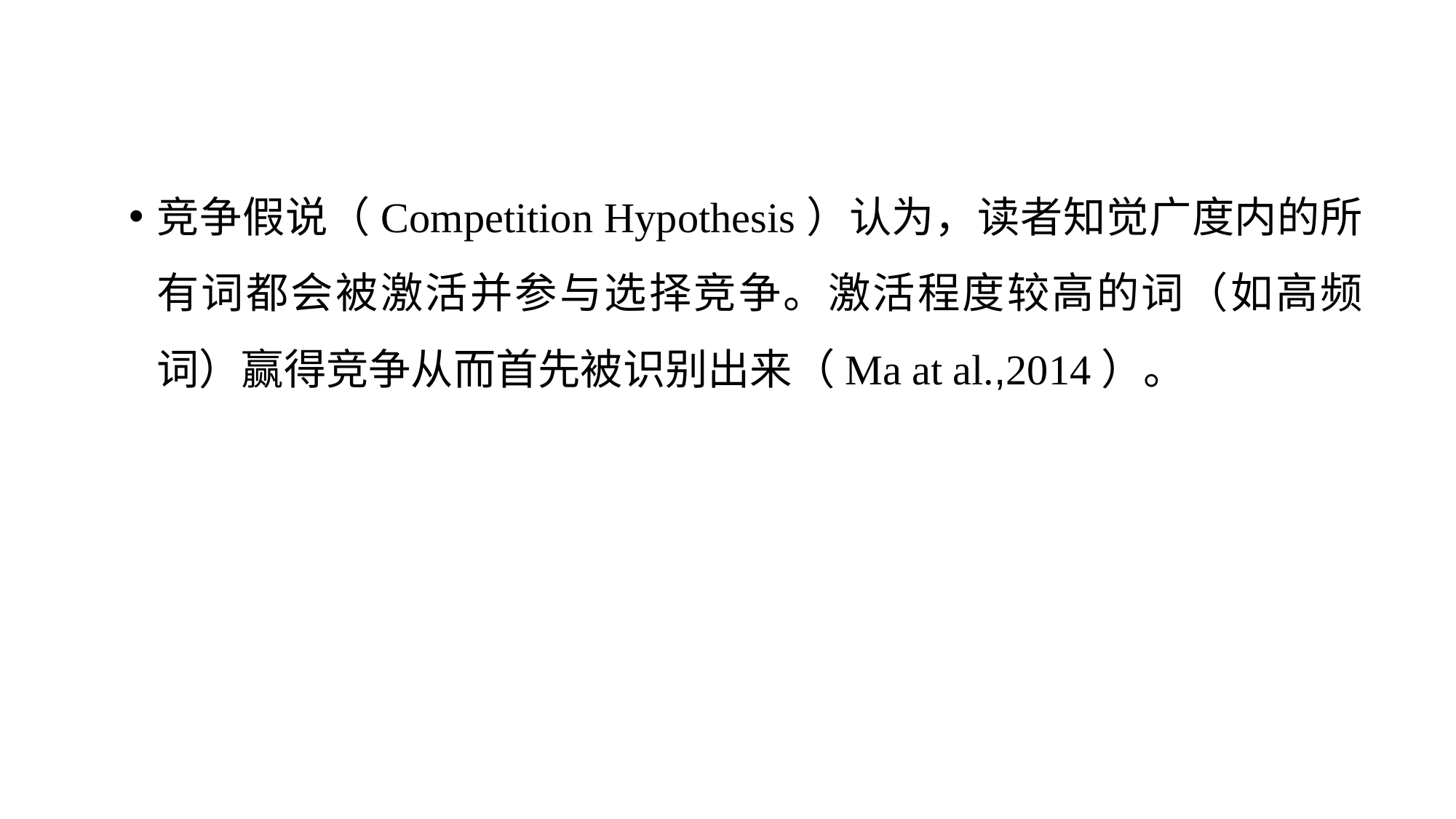

竞争假说（Competition Hypothesis）认为，读者知觉广度内的所有词都会被激活并参与选择竞争。激活程度较高的词（如高频词）赢得竞争从而首先被识别出来（Ma at al.,2014）。